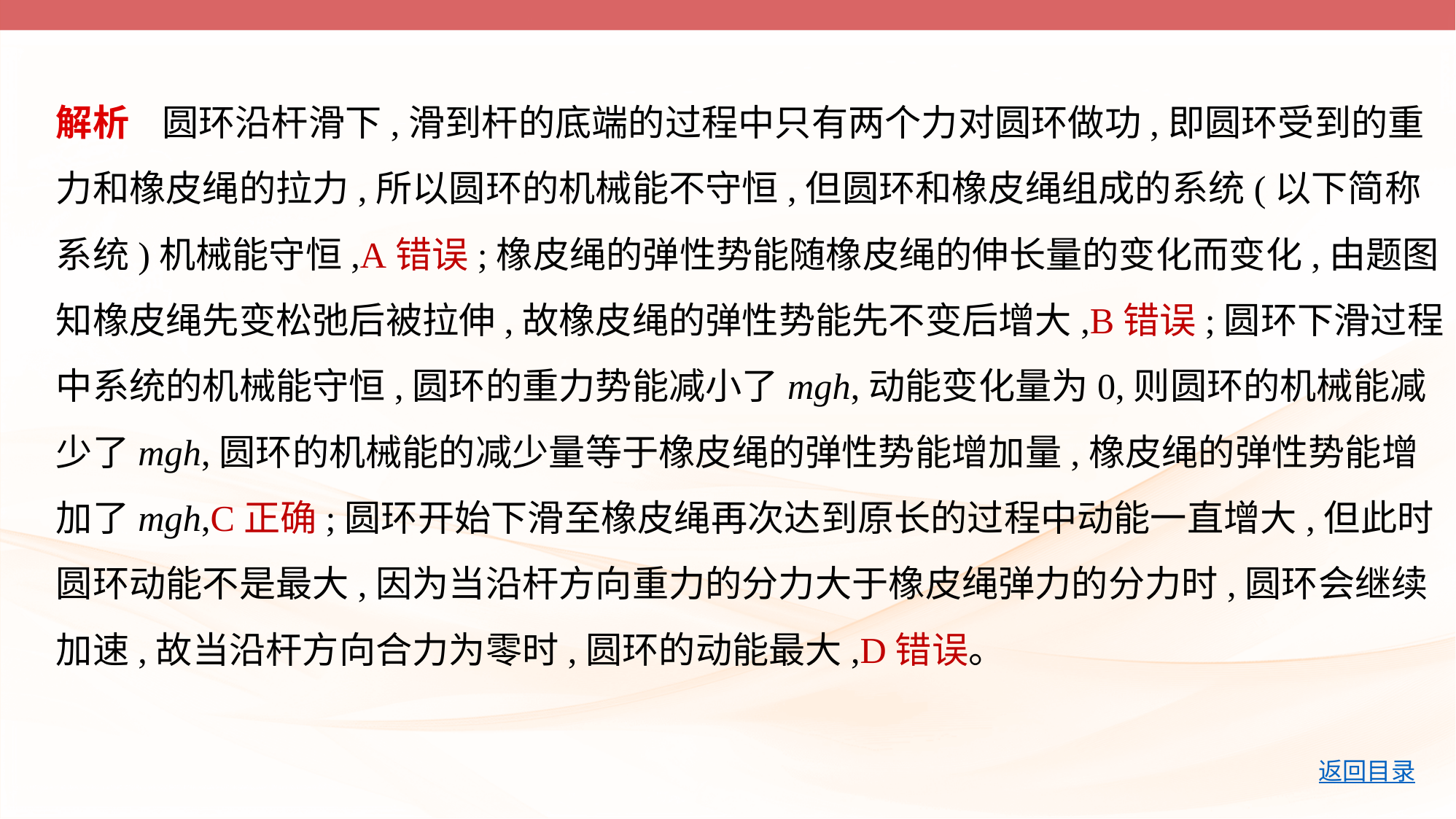

解析    圆环沿杆滑下,滑到杆的底端的过程中只有两个力对圆环做功,即圆环受到的重
力和橡皮绳的拉力,所以圆环的机械能不守恒,但圆环和橡皮绳组成的系统(以下简称
系统)机械能守恒,A错误;橡皮绳的弹性势能随橡皮绳的伸长量的变化而变化,由题图
知橡皮绳先变松弛后被拉伸,故橡皮绳的弹性势能先不变后增大,B错误;圆环下滑过程
中系统的机械能守恒,圆环的重力势能减小了mgh,动能变化量为0,则圆环的机械能减
少了mgh,圆环的机械能的减少量等于橡皮绳的弹性势能增加量,橡皮绳的弹性势能增
加了mgh,C正确;圆环开始下滑至橡皮绳再次达到原长的过程中动能一直增大,但此时
圆环动能不是最大,因为当沿杆方向重力的分力大于橡皮绳弹力的分力时,圆环会继续
加速,故当沿杆方向合力为零时,圆环的动能最大,D错误。